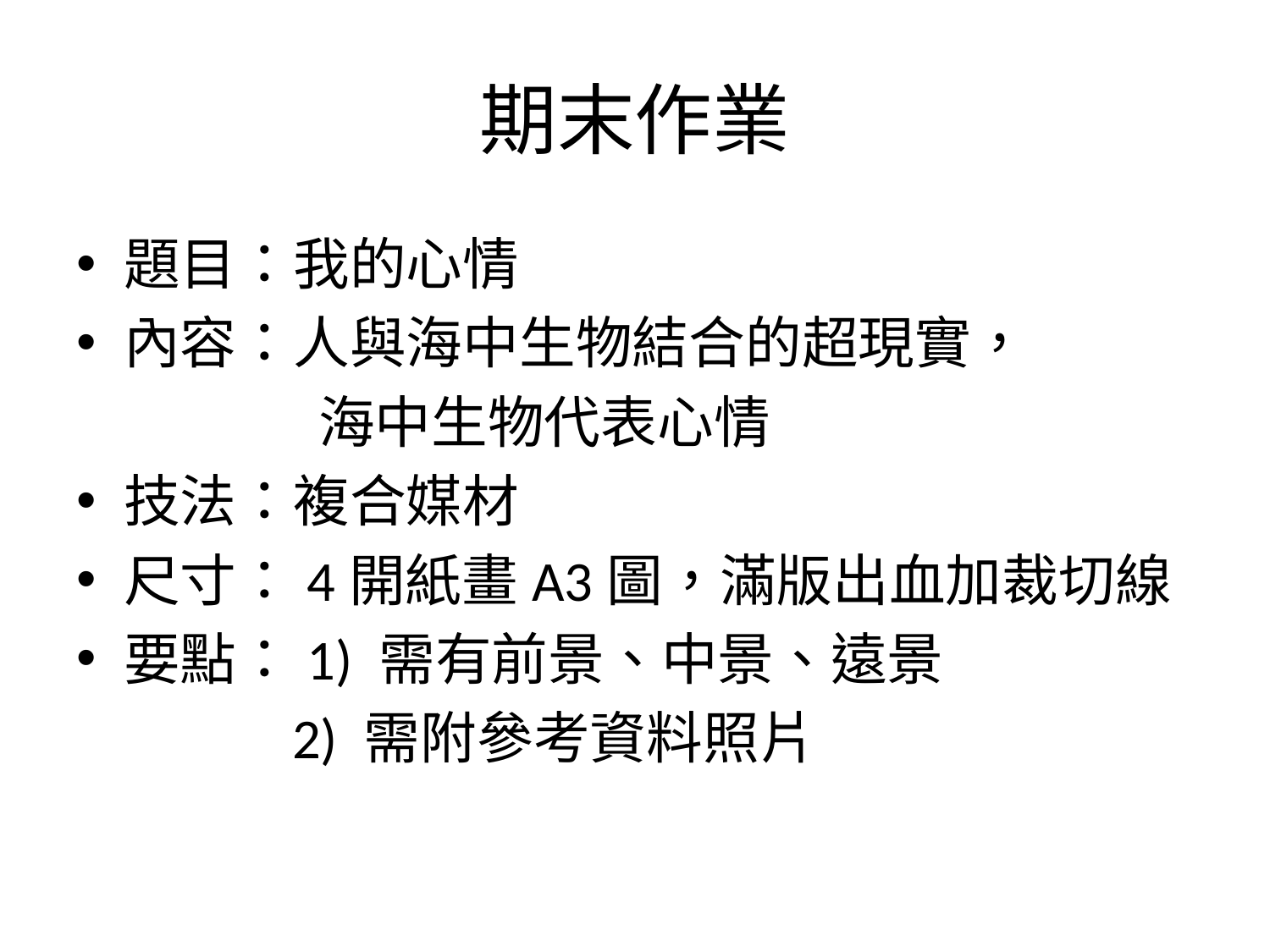

# 期末作業
題目：我的心情
內容：人與海中生物結合的超現實，
                  海中生物代表心情
技法：複合媒材
尺寸：4開紙畫A3圖，滿版出血加裁切線
要點：1) 需有前景、中景、遠景
                 2) 需附參考資料照片